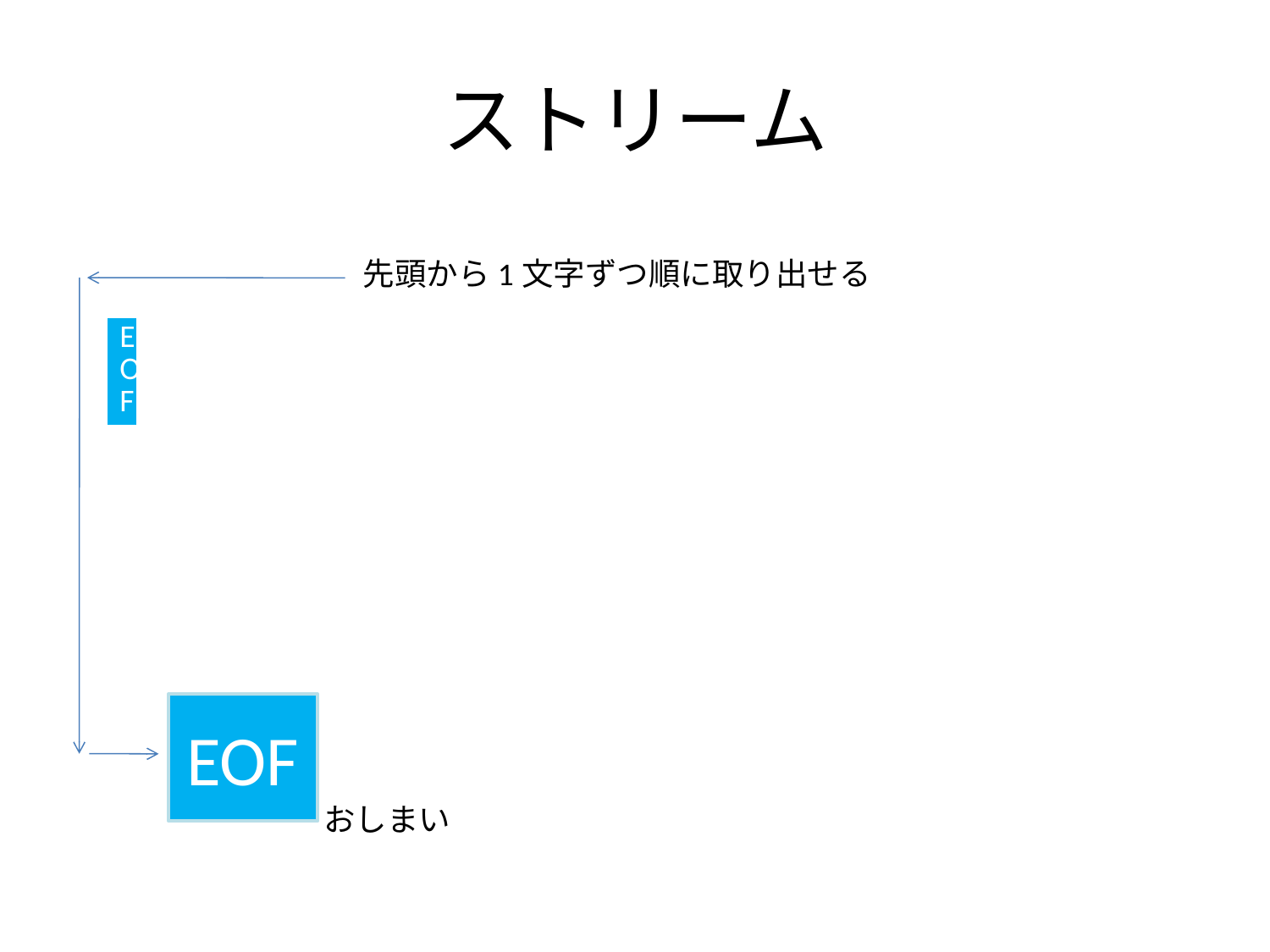

# ストリーム
先頭から1文字ずつ順に取り出せる
| EOF |
| --- |
EOF
おしまい